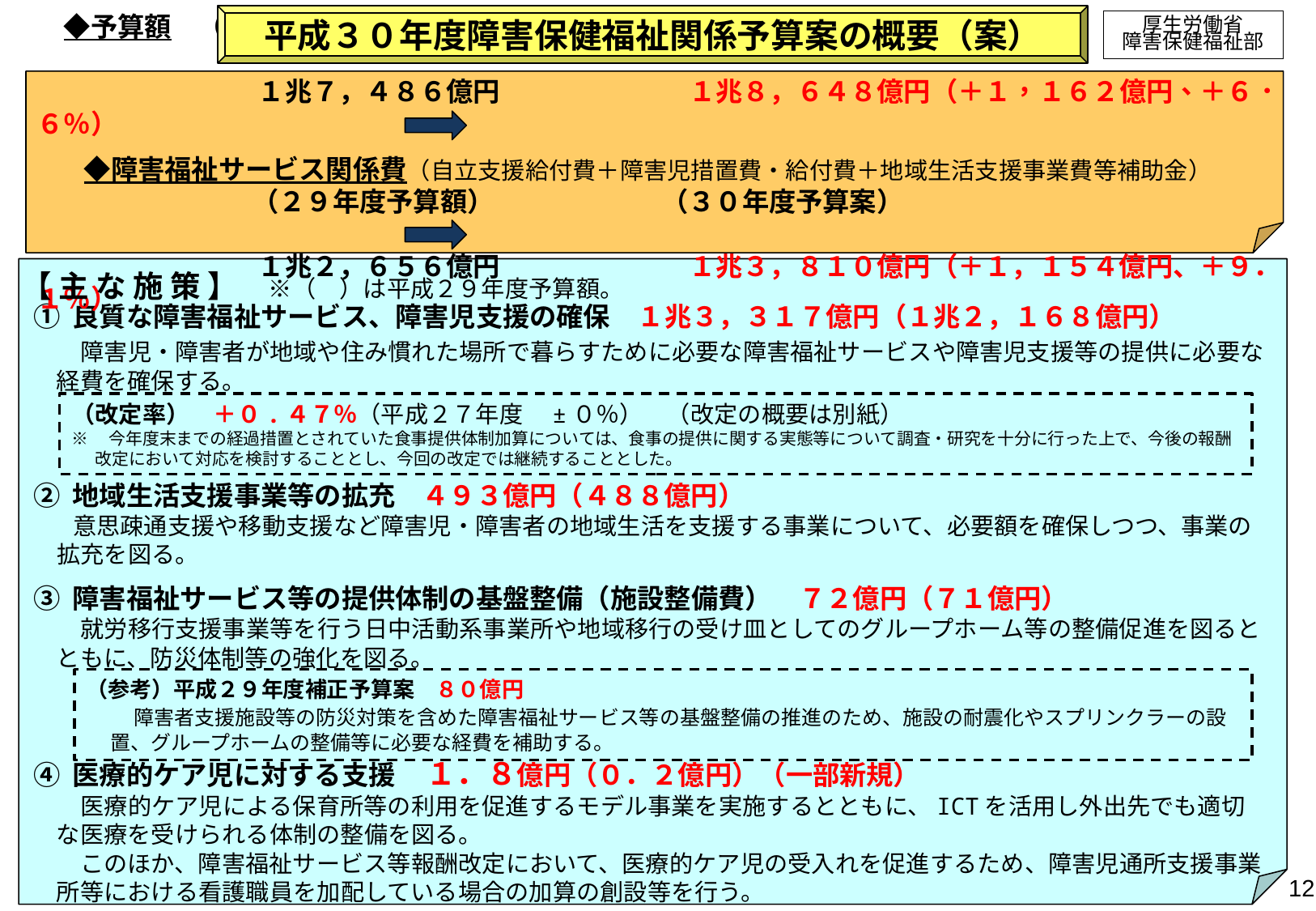

平成３０年度障害保健福祉関係予算案の概要（案）
厚生労働省
障害保健福祉部
　◆予算額　（２９年度予算額）　　　　　　（３０年度予算案）
　　　　　　　　 １兆７，４８６億円　　　　　　　１兆８，６４８億円（＋１，１６２億円、＋６．６％）

　　◆障害福祉サービス関係費（自立支援給付費＋障害児措置費・給付費＋地域生活支援事業費等補助金）
　　　　　　　　（２９年度予算額）　　　　　　 （３０年度予算案）
　　　　　　　 　１兆２，６５６億円　　　　　　　１兆３，８１０億円（＋１，１５４億円、＋９．１％）

【 主 な 施 策 】　※（　）は平成２９年度予算額。
① 良質な障害福祉サービス、障害児支援の確保　１兆３，３１７億円（１兆２，１６８億円）

　　障害児・障害者が地域や住み慣れた場所で暮らすために必要な障害福祉サービスや障害児支援等の提供に必要な経費を確保する。

② 地域生活支援事業等の拡充　４９３億円（４８８億円）
  　意思疎通支援や移動支援など障害児・障害者の地域生活を支援する事業について、必要額を確保しつつ、事業の
　拡充を図る。

③ 障害福祉サービス等の提供体制の基盤整備（施設整備費）　７２億円（７１億円）
　　就労移行支援事業等を行う日中活動系事業所や地域移行の受け皿としてのグループホーム等の整備促進を図るとともに、防災体制等の強化を図る。

④ 医療的ケア児に対する支援　１．８億円（０．２億円）（一部新規）
　　医療的ケア児による保育所等の利用を促進するモデル事業を実施するとともに、ICTを活用し外出先でも適切な医療を受けられる体制の整備を図る。
このほか、障害福祉サービス等報酬改定において、医療的ケア児の受入れを促進するため、障害児通所支援事業所等における看護職員を加配している場合の加算の創設等を行う。
（改定率）　＋０.４７％（平成２７年度　±０％）　（改定の概要は別紙）
※　今年度末までの経過措置とされていた食事提供体制加算については、食事の提供に関する実態等について調査・研究を十分に行った上で、今後の報酬改定において対応を検討することとし、今回の改定では継続することとした。
（参考）平成２９年度補正予算案　８０億円
　　障害者支援施設等の防災対策を含めた障害福祉サービス等の基盤整備の推進のため、施設の耐震化やスプリンクラーの設置、グループホームの整備等に必要な経費を補助する。
12